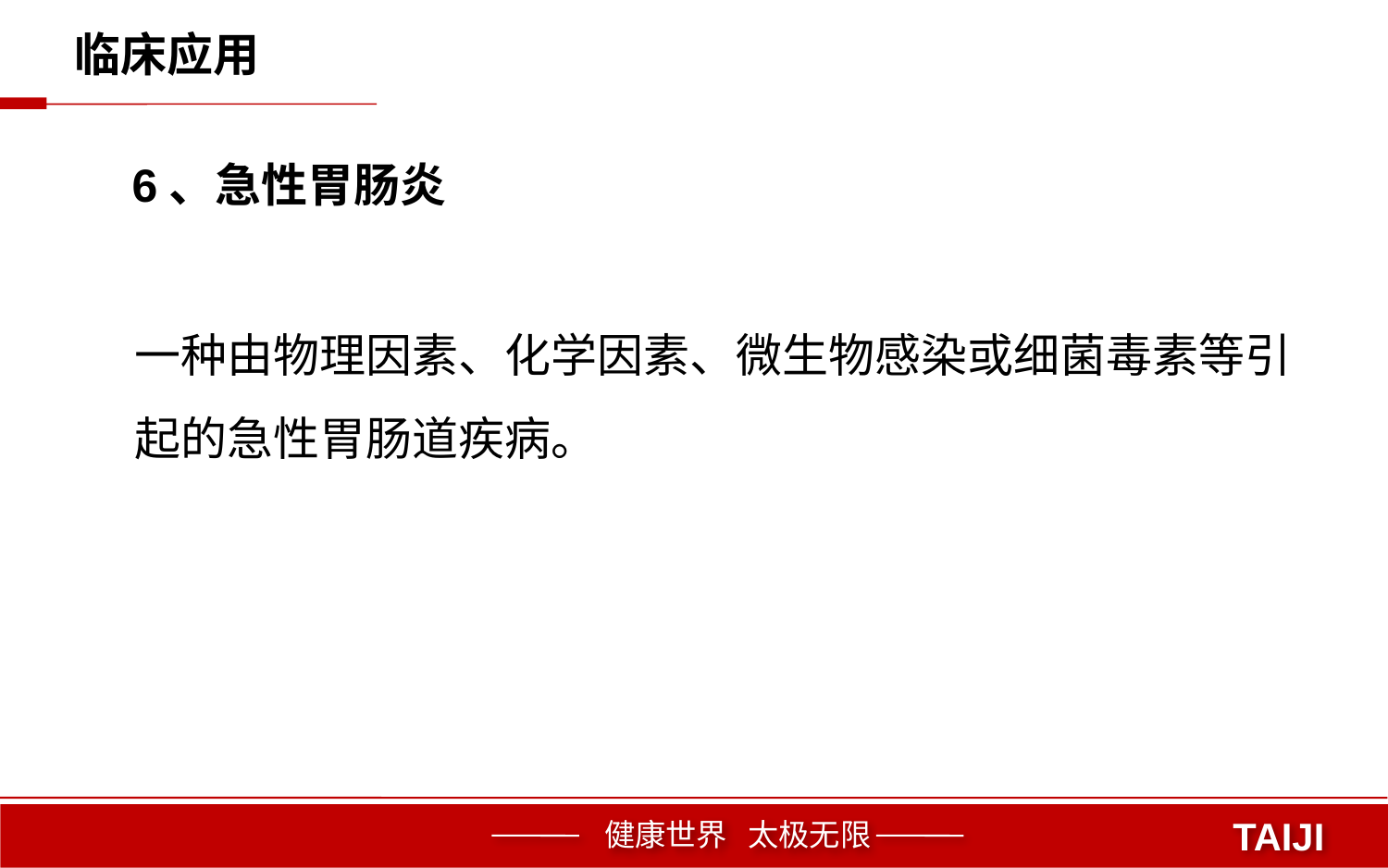

临床应用
6、急性胃肠炎
一种由物理因素、化学因素、微生物感染或细菌毒素等引起的急性胃肠道疾病。